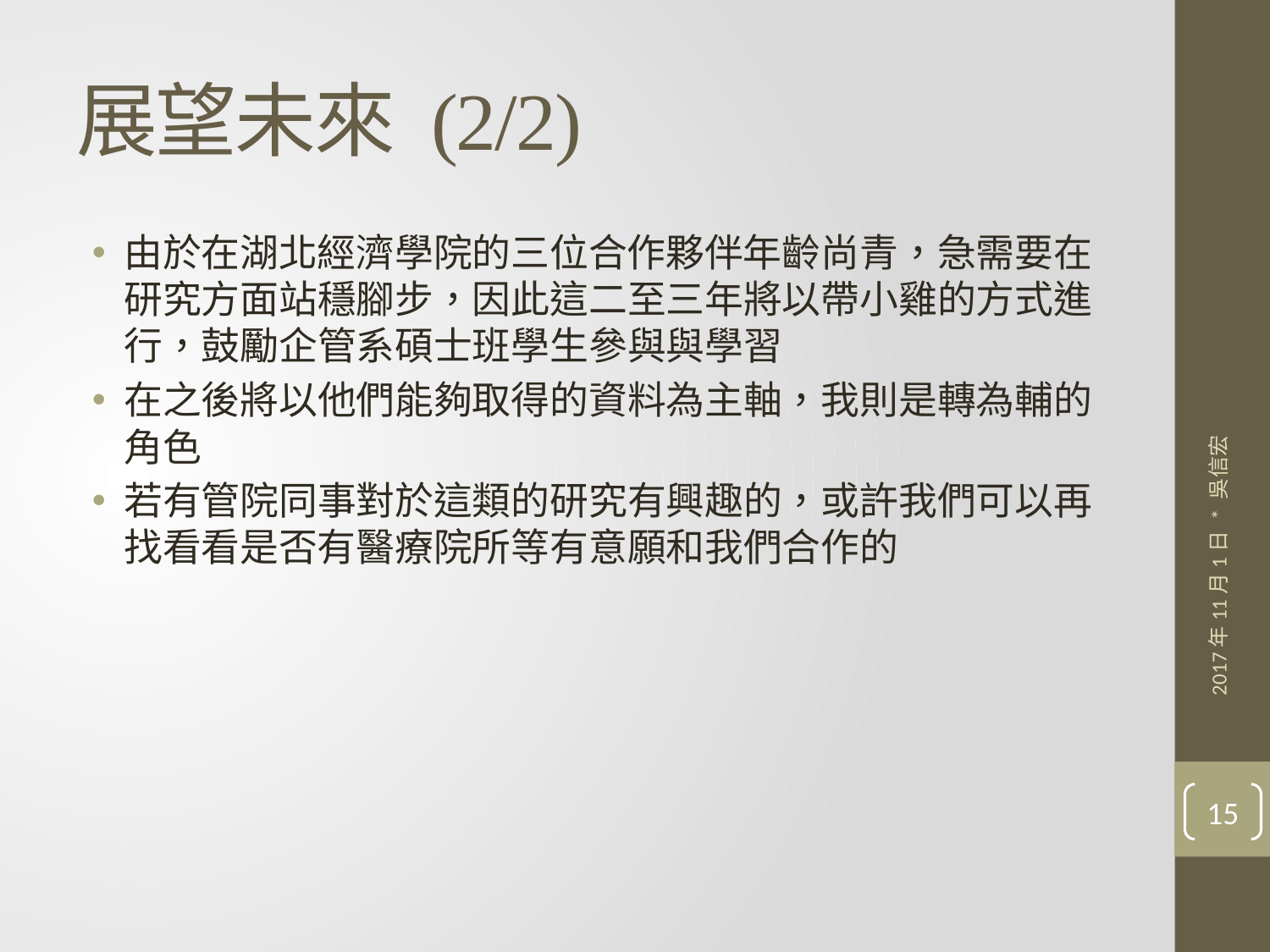

# 展望未來 (2/2)
由於在湖北經濟學院的三位合作夥伴年齡尚青，急需要在研究方面站穩腳步，因此這二至三年將以帶小雞的方式進行，鼓勵企管系碩士班學生參與與學習
在之後將以他們能夠取得的資料為主軸，我則是轉為輔的角色
若有管院同事對於這類的研究有興趣的，或許我們可以再找看看是否有醫療院所等有意願和我們合作的
2017年11月1日 * 吳信宏
15